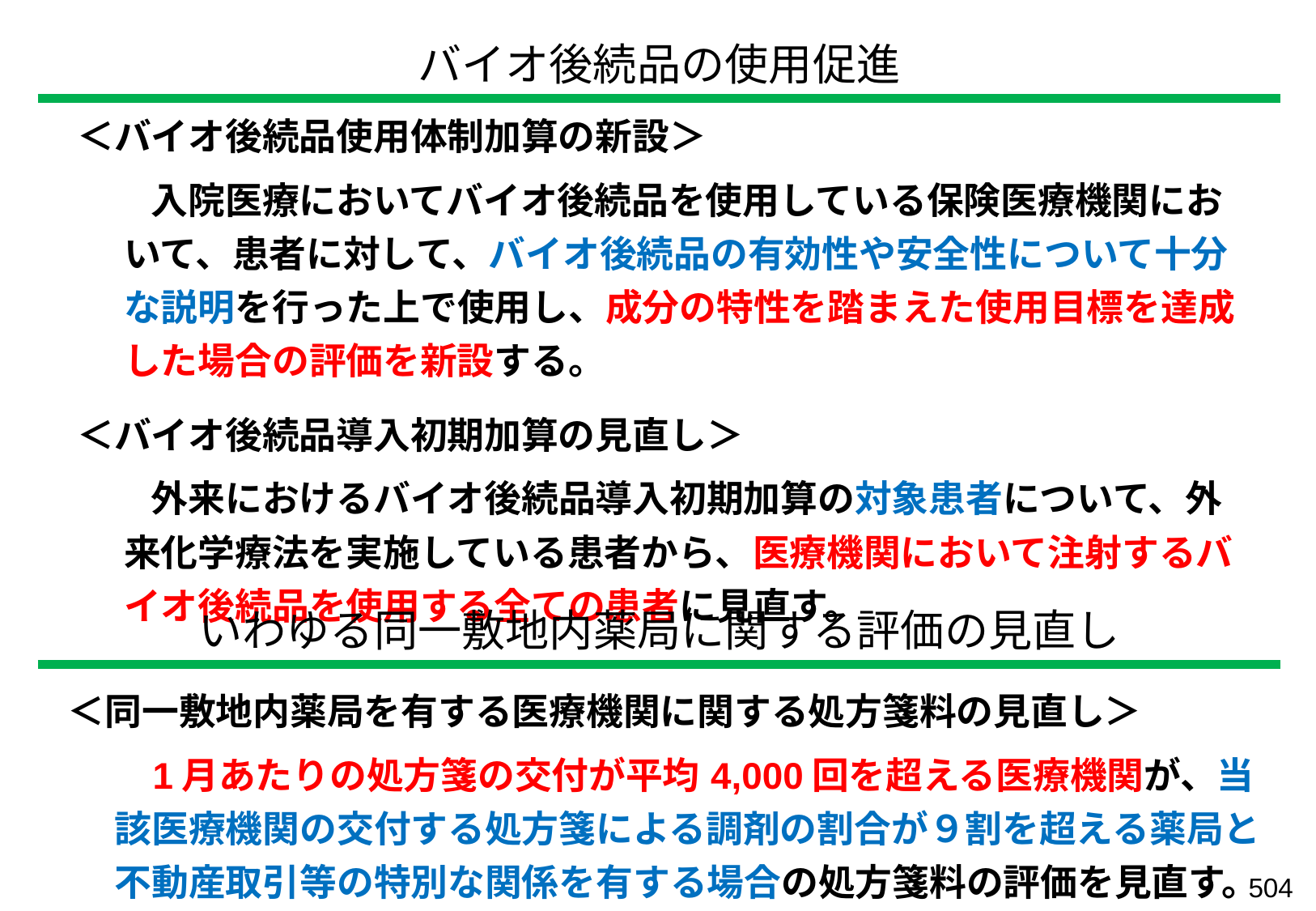

| バイオ後続品の使用促進 |
| --- |
| ＜バイオ後続品使用体制加算の新設＞ 　　入院医療においてバイオ後続品を使用している保険医療機関において、患者に対して、バイオ後続品の有効性や安全性について十分な説明を行った上で使用し、成分の特性を踏まえた使用目標を達成した場合の評価を新設する。 ＜バイオ後続品導入初期加算の見直し＞ 　　外来におけるバイオ後続品導入初期加算の対象患者について、外来化学療法を実施している患者から、医療機関において注射するバイオ後続品を使用する全ての患者に見直す。 |
| --- |
| いわゆる同一敷地内薬局に関する評価の見直し |
| --- |
| ＜同一敷地内薬局を有する医療機関に関する処方箋料の見直し＞ 　　1月あたりの処方箋の交付が平均4,000回を超える医療機関が、当該医療機関の交付する処方箋による調剤の割合が９割を超える薬局と不動産取引等の特別な関係を有する場合の処方箋料の評価を見直す。 |
| --- |
504